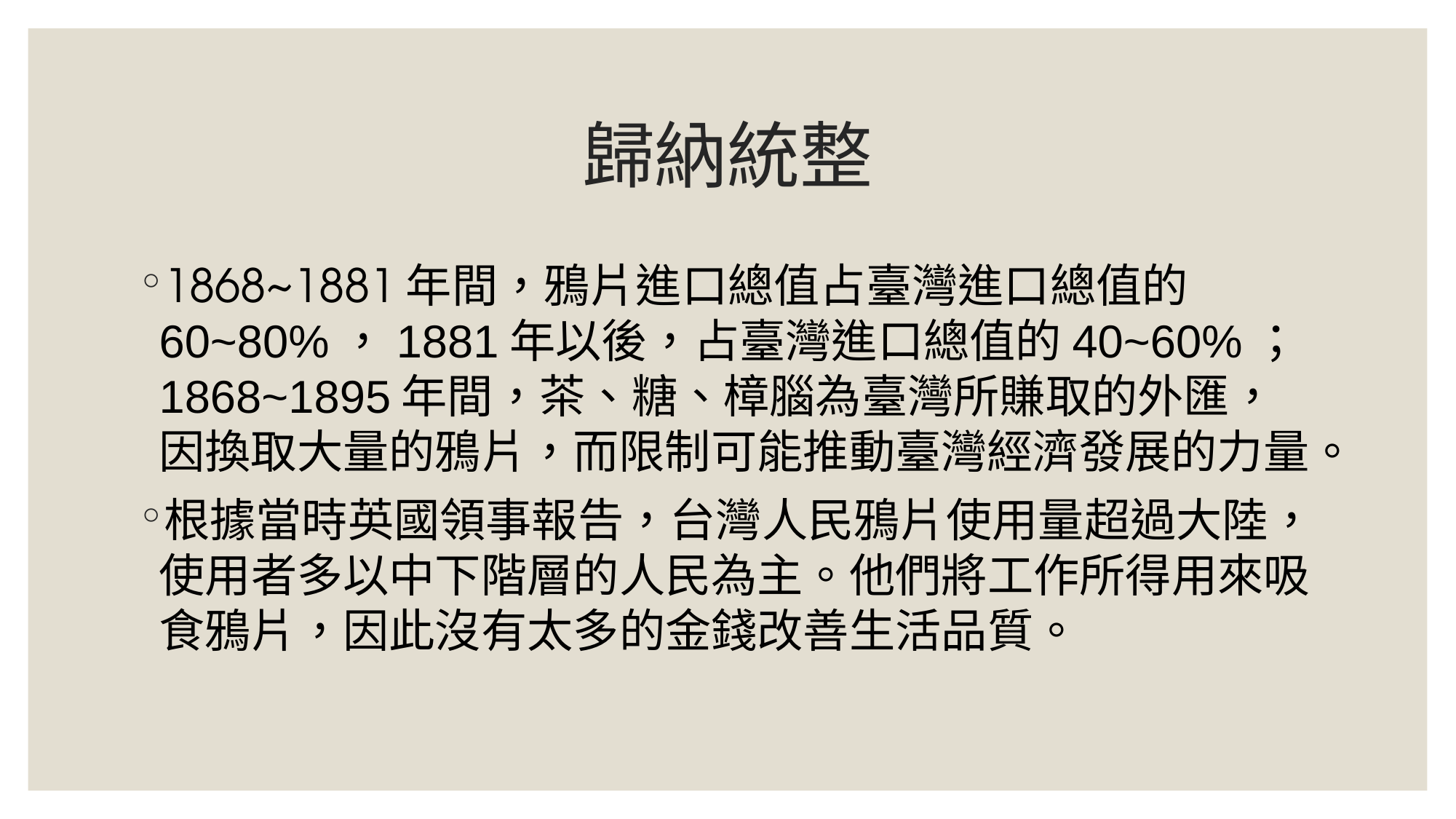

# 歸納統整
1868~1881年間，鴉片進口總值占臺灣進口總值的60~80%，1881年以後，占臺灣進口總值的40~60%；1868~1895年間，茶、糖、樟腦為臺灣所賺取的外匯，因換取大量的鴉片，而限制可能推動臺灣經濟發展的力量。
根據當時英國領事報告，台灣人民鴉片使用量超過大陸，使用者多以中下階層的人民為主。他們將工作所得用來吸食鴉片，因此沒有太多的金錢改善生活品質。